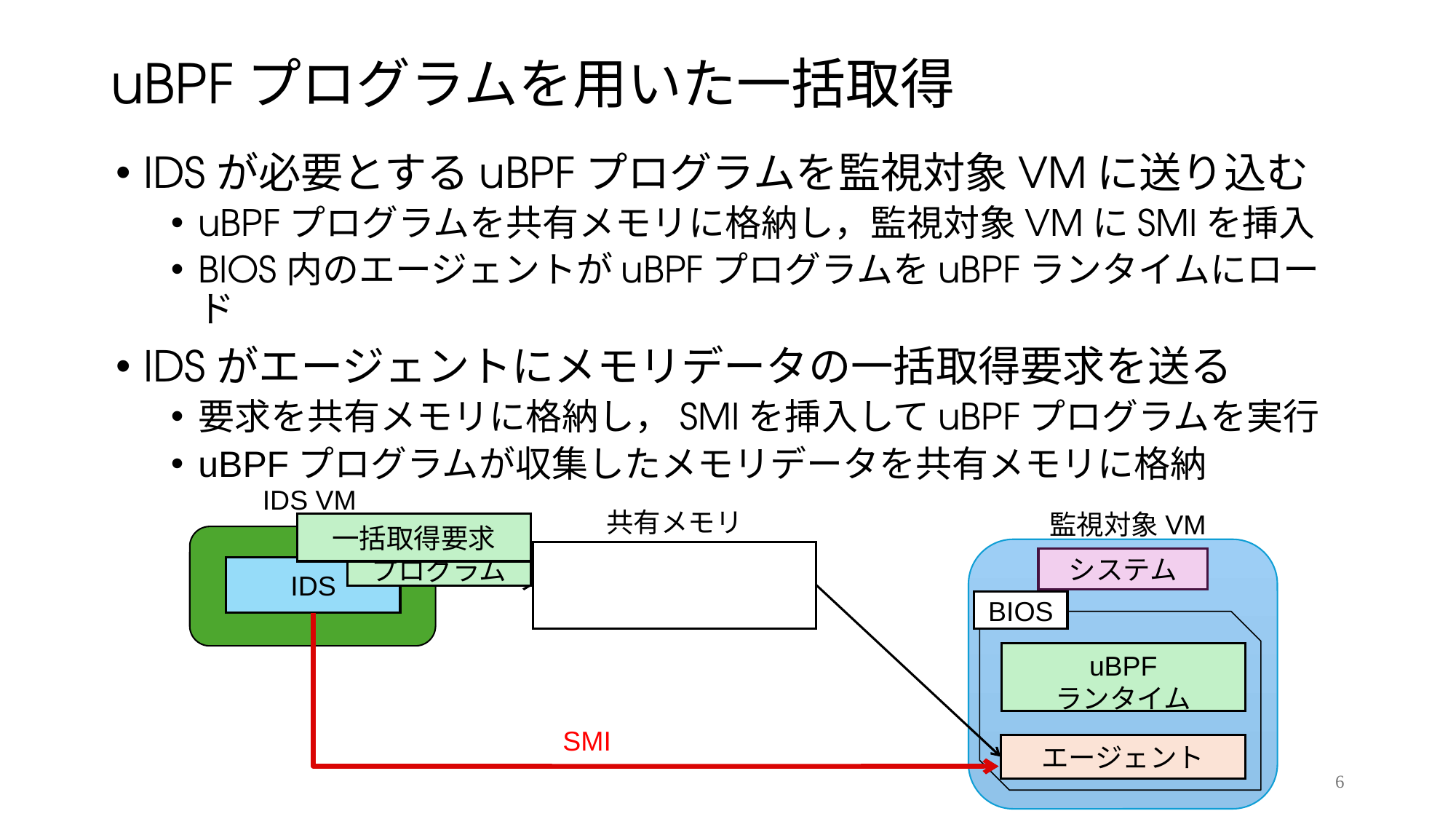

# uBPFプログラムを用いた一括取得
IDSが必要とするuBPFプログラムを監視対象VMに送り込む
uBPFプログラムを共有メモリに格納し，監視対象VMにSMIを挿入
BIOS内のエージェントがuBPFプログラムをuBPFランタイムにロード
IDSがエージェントにメモリデータの一括取得要求を送る
要求を共有メモリに格納し，SMIを挿入してuBPFプログラムを実行
uBPFプログラムが収集したメモリデータを共有メモリに格納
IDS VM
共有メモリ
監視対象VM

システム
IDS
エージェント

SMI
一括取得要求
uBPF
プログラム
BIOS

uBPF
ランタイム
SMI
SMI
6